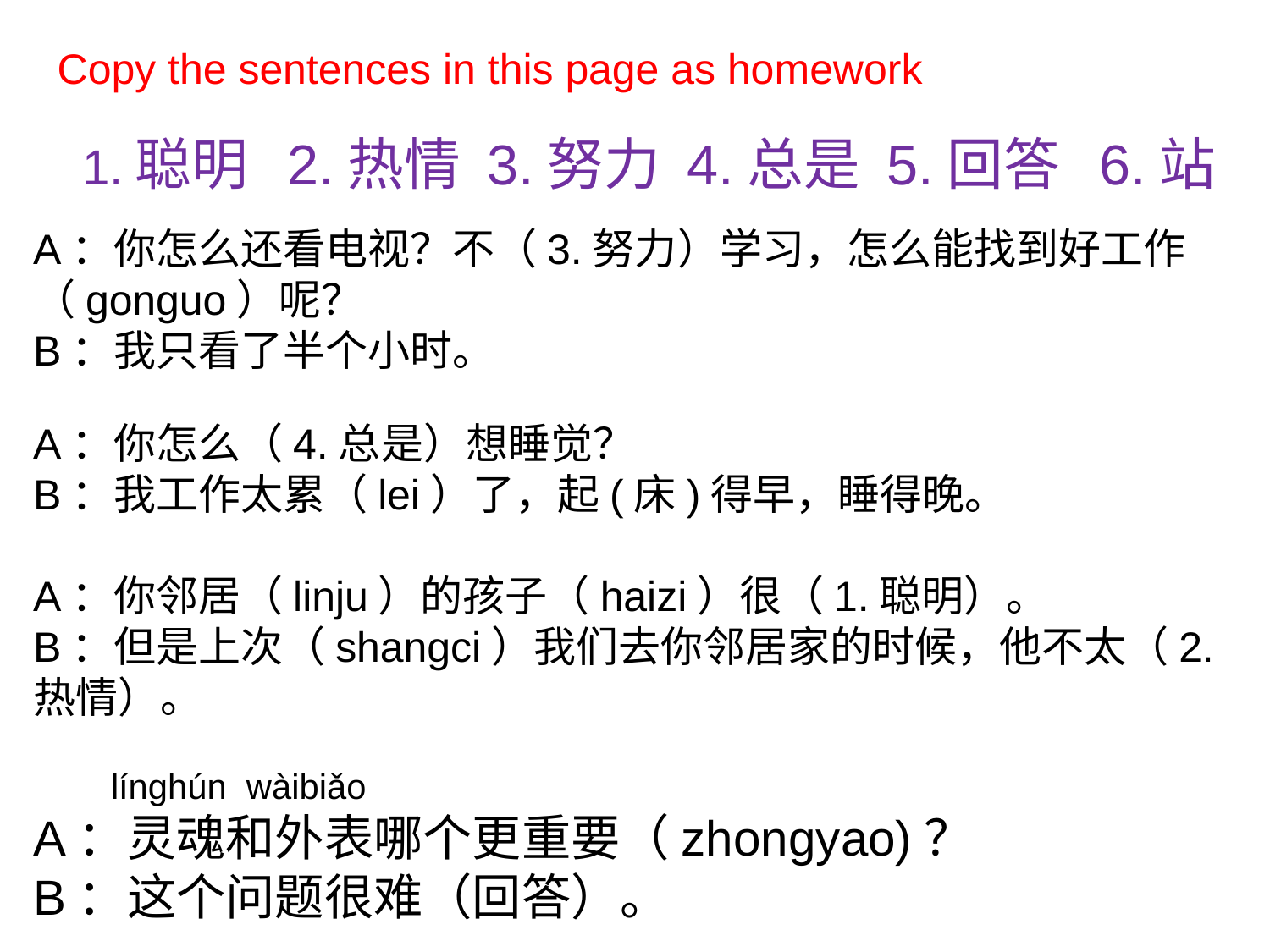

Copy the sentences in this page as homework
              1.聪明  2.热情 3.努力 4.总是 5.回答  6.站
A：你怎么还看电视？不（3.努力）学习，怎么能找到好工作（gonguo）呢？
B：我只看了半个小时。

A：你怎么（4.总是）想睡觉？
B：我工作太累（lei）了，起(床)得早，睡得晚。

A：你邻居（linju）的孩子（haizi）很（1.聪明）。
B：但是上次（shangci）我们去你邻居家的时候，他不太（2.热情）。

        línɡhún  wàibiǎo
A：灵魂和外表哪个更重要（zhongyao)？
B：这个问题很难（回答）。